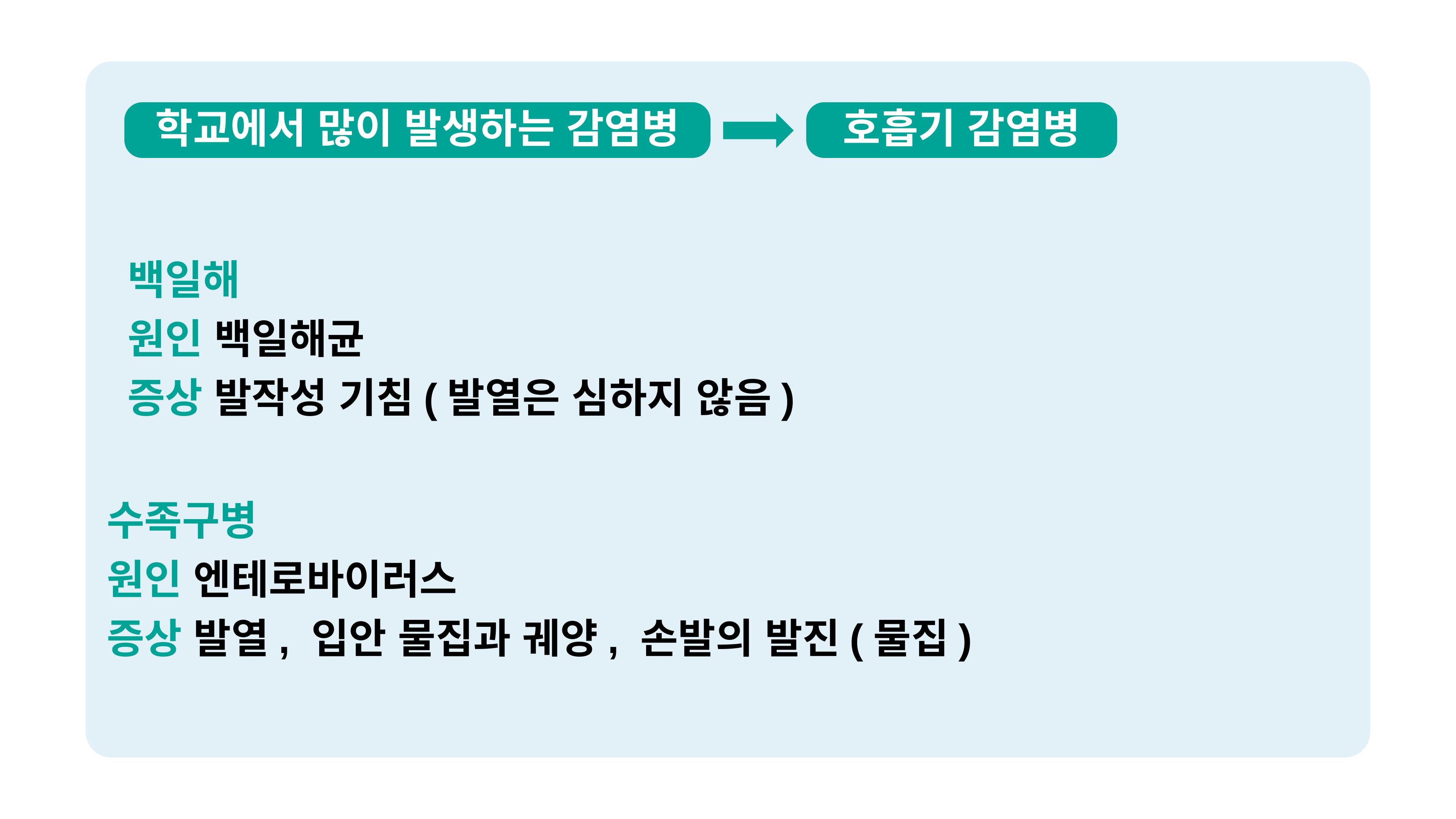

학교에서 많이 발생하는 감염병

호흡기 감염병

백일해
원인 백일해균
증상 발작성 기침(발열은 심하지 않음)
수족구병
원인 엔테로바이러스
증상 발열, 입안 물집과 궤양, 손발의 발진(물집)